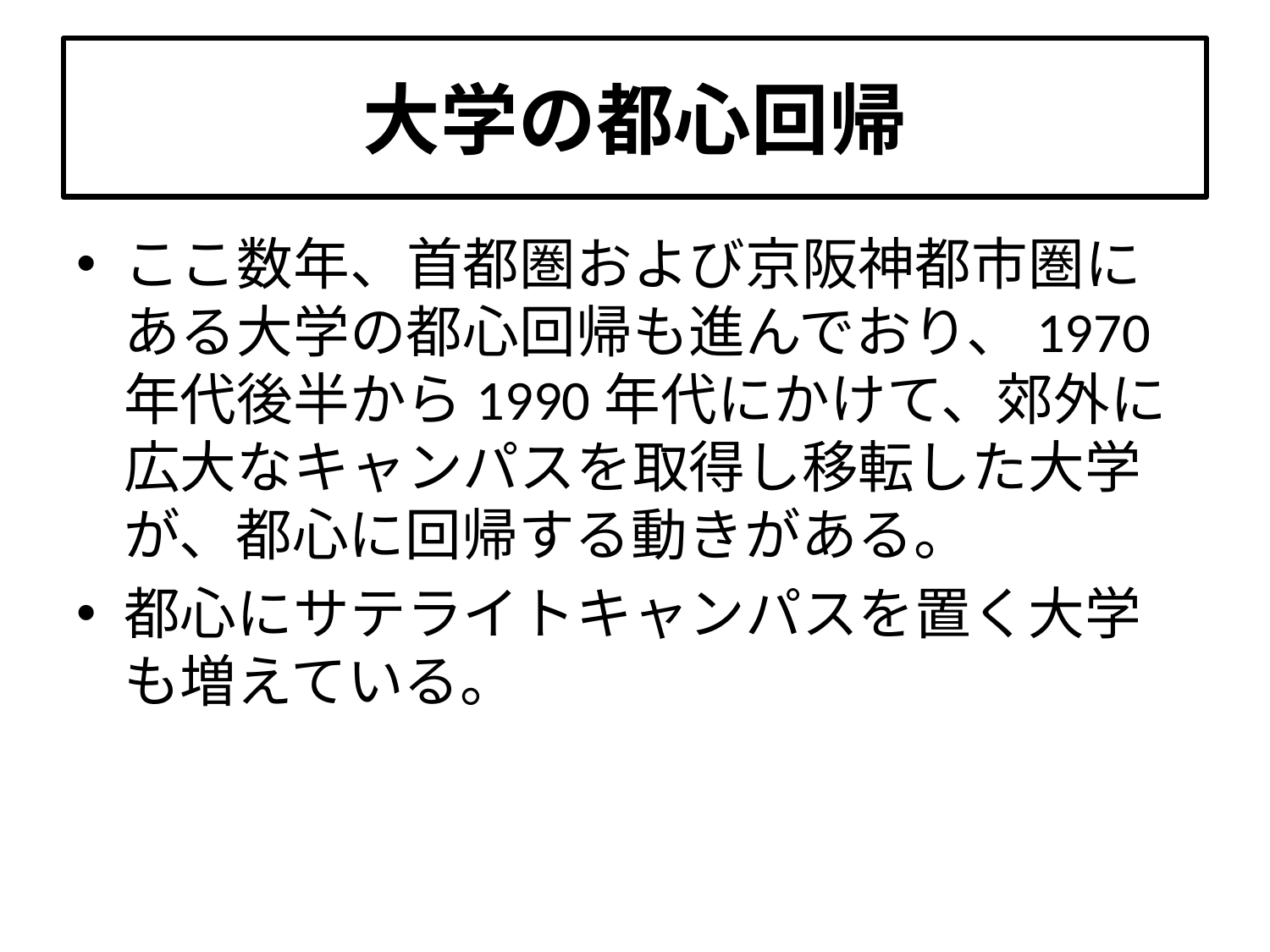

# 大学の都心回帰
ここ数年、首都圏および京阪神都市圏にある大学の都心回帰も進んでおり、1970年代後半から1990年代にかけて、郊外に広大なキャンパスを取得し移転した大学が、都心に回帰する動きがある。
都心にサテライトキャンパスを置く大学も増えている。